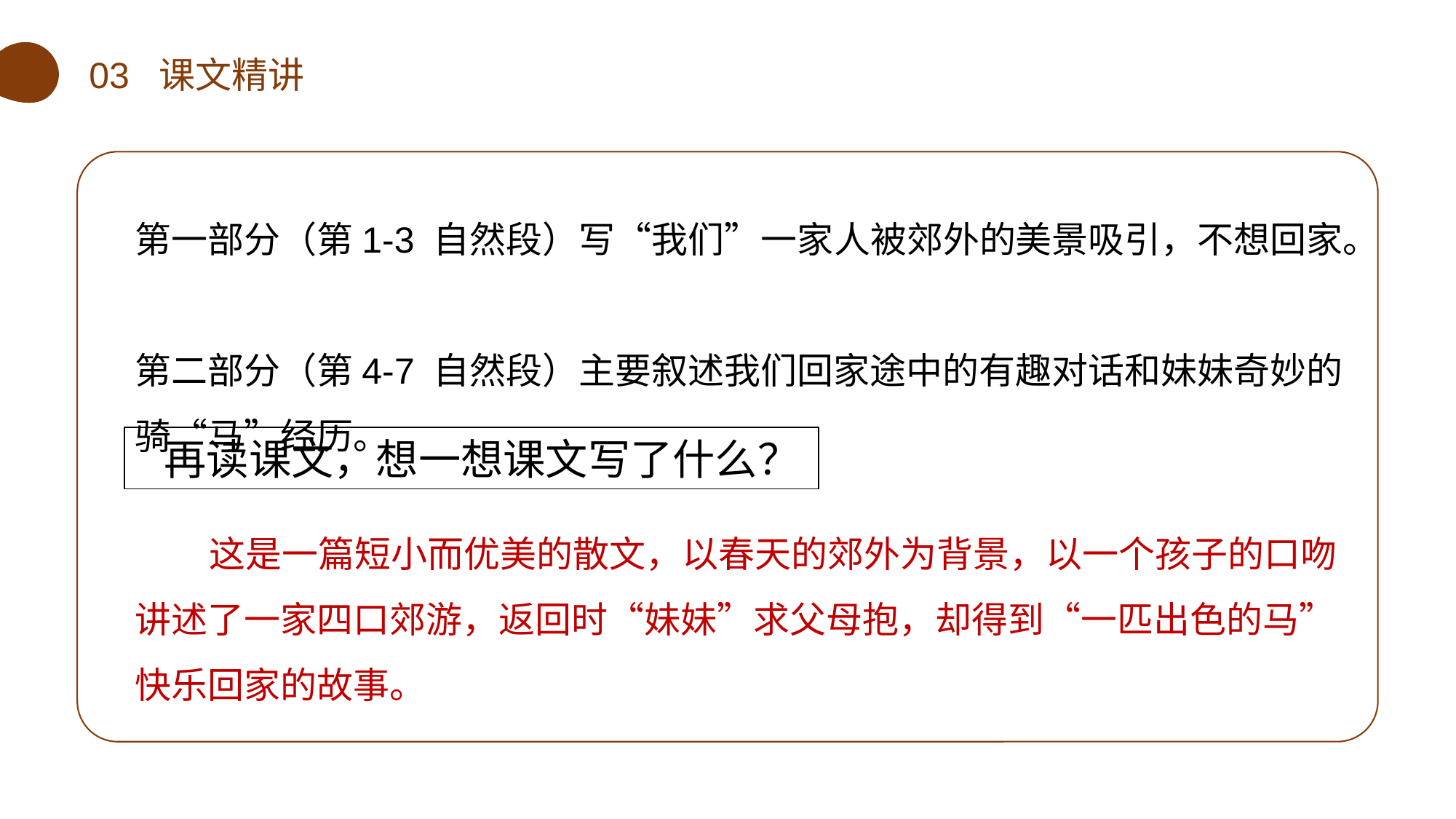

03  课文精讲
第一部分（第1-3 自然段）写“我们”一家人被郊外的美景吸引，不想回家。
第二部分（第4-7 自然段）主要叙述我们回家途中的有趣对话和妹妹奇妙的骑“马”经历。
  再读课文，想一想课文写了什么？
        这是一篇短小而优美的散文，以春天的郊外为背景，以一个孩子的口吻讲述了一家四口郊游，返回时“妹妹”求父母抱，却得到“一匹出色的马”快乐回家的故事。